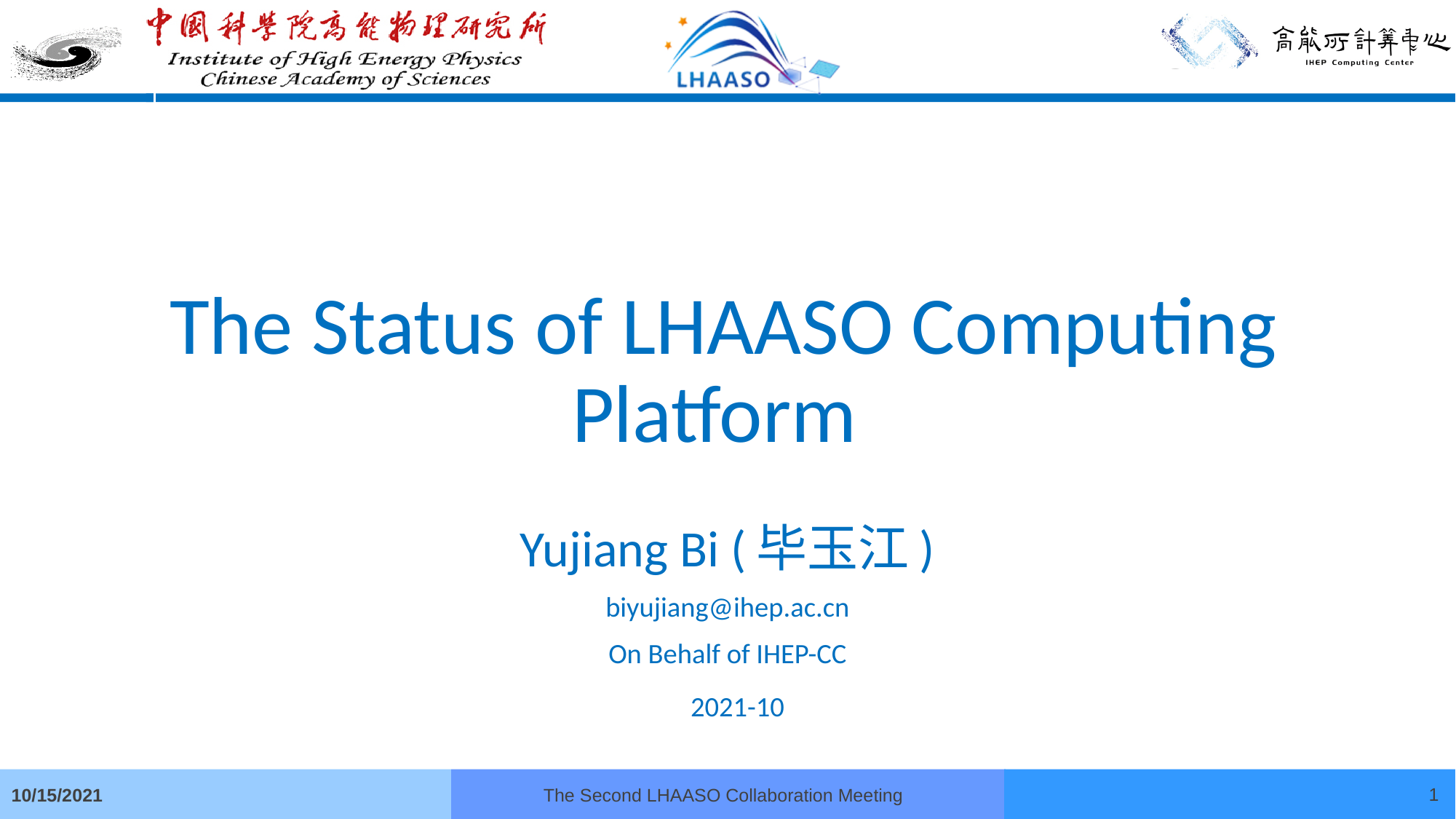

# The Status of LHAASO Computing Platform
Yujiang Bi (毕玉江)
biyujiang@ihep.ac.cn
On Behalf of IHEP-CC
2021-10
1
The Second LHAASO Collaboration Meeting
10/15/2021